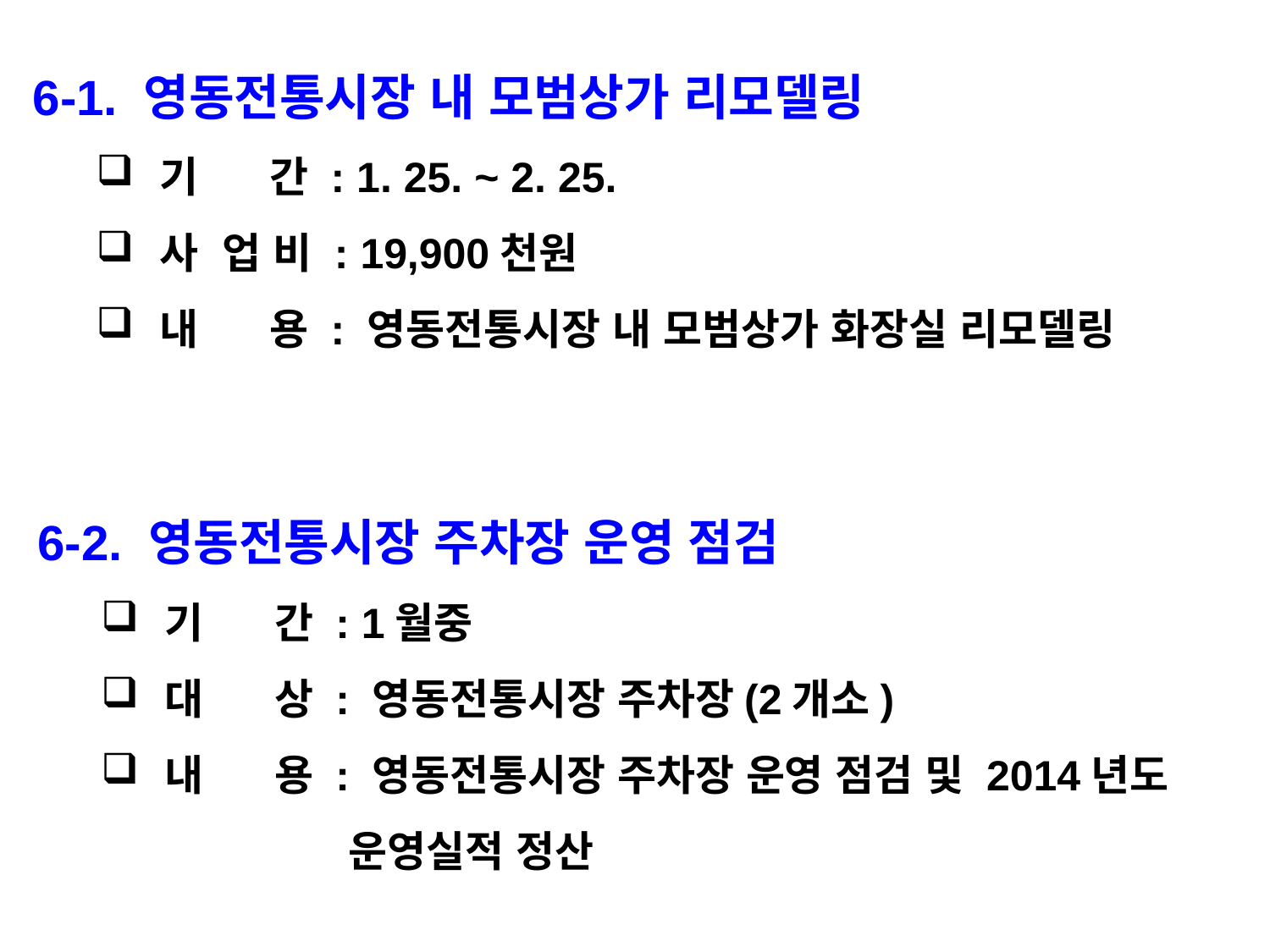

6-1. 영동전통시장 내 모범상가 리모델링
기      간 : 1. 25. ~ 2. 25.
사  업 비 : 19,900천원
내      용 : 영동전통시장 내 모범상가 화장실 리모델링

6-2. 영동전통시장 주차장 운영 점검
기      간 : 1월중
대      상 : 영동전통시장 주차장(2개소)
내      용 : 영동전통시장 주차장 운영 점검 및 2014년도
                    운영실적 정산